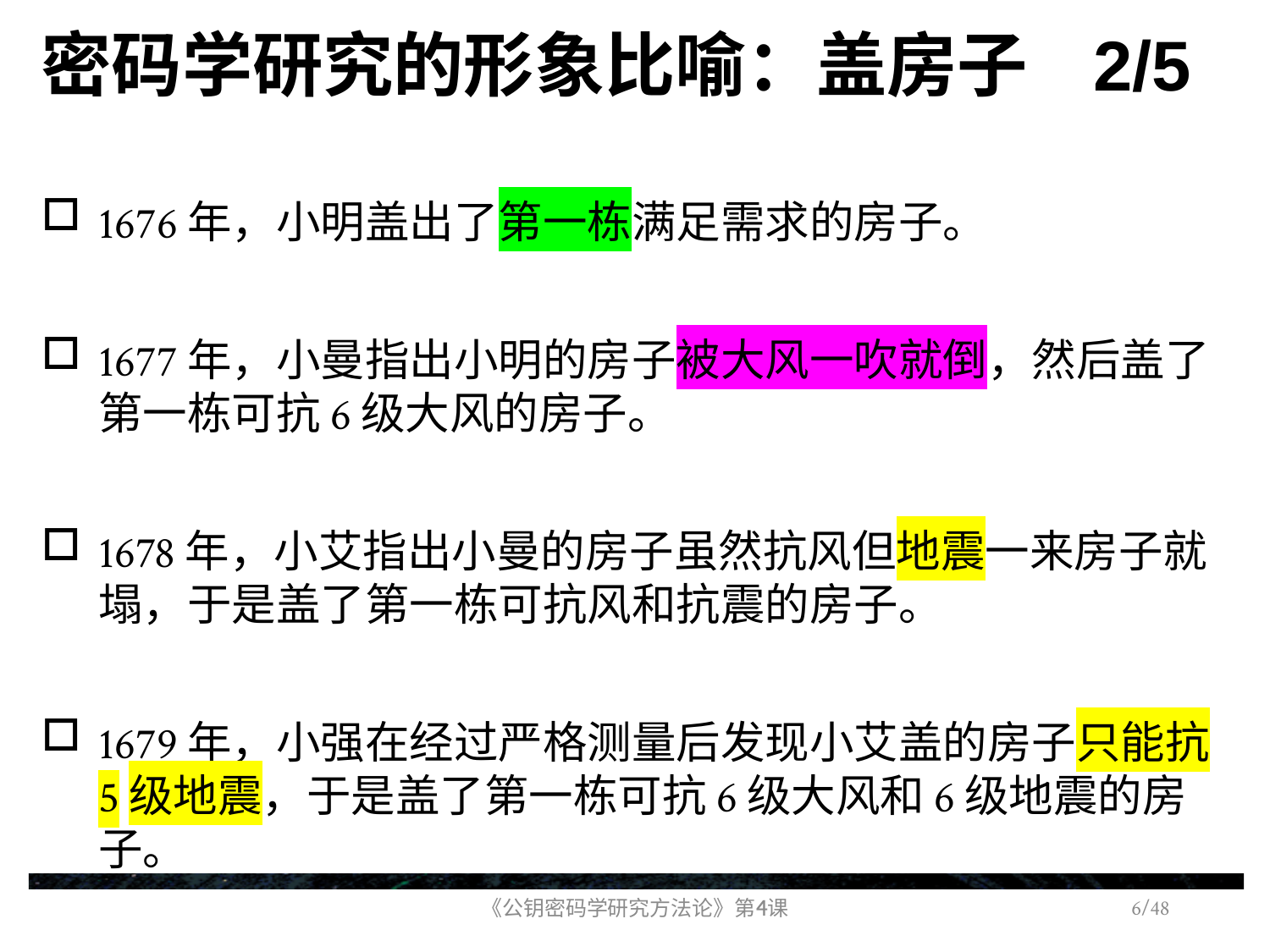

# 密码学研究的形象比喻：盖房子   2/5
1676年，小明盖出了第一栋满足需求的房子。

1677年，小曼指出小明的房子被大风一吹就倒，然后盖了第一栋可抗6级大风的房子。

1678年，小艾指出小曼的房子虽然抗风但地震一来房子就塌，于是盖了第一栋可抗风和抗震的房子。

1679年，小强在经过严格测量后发现小艾盖的房子只能抗5级地震，于是盖了第一栋可抗6级大风和6级地震的房子。
《公钥密码学研究方法论》第4课
6/48